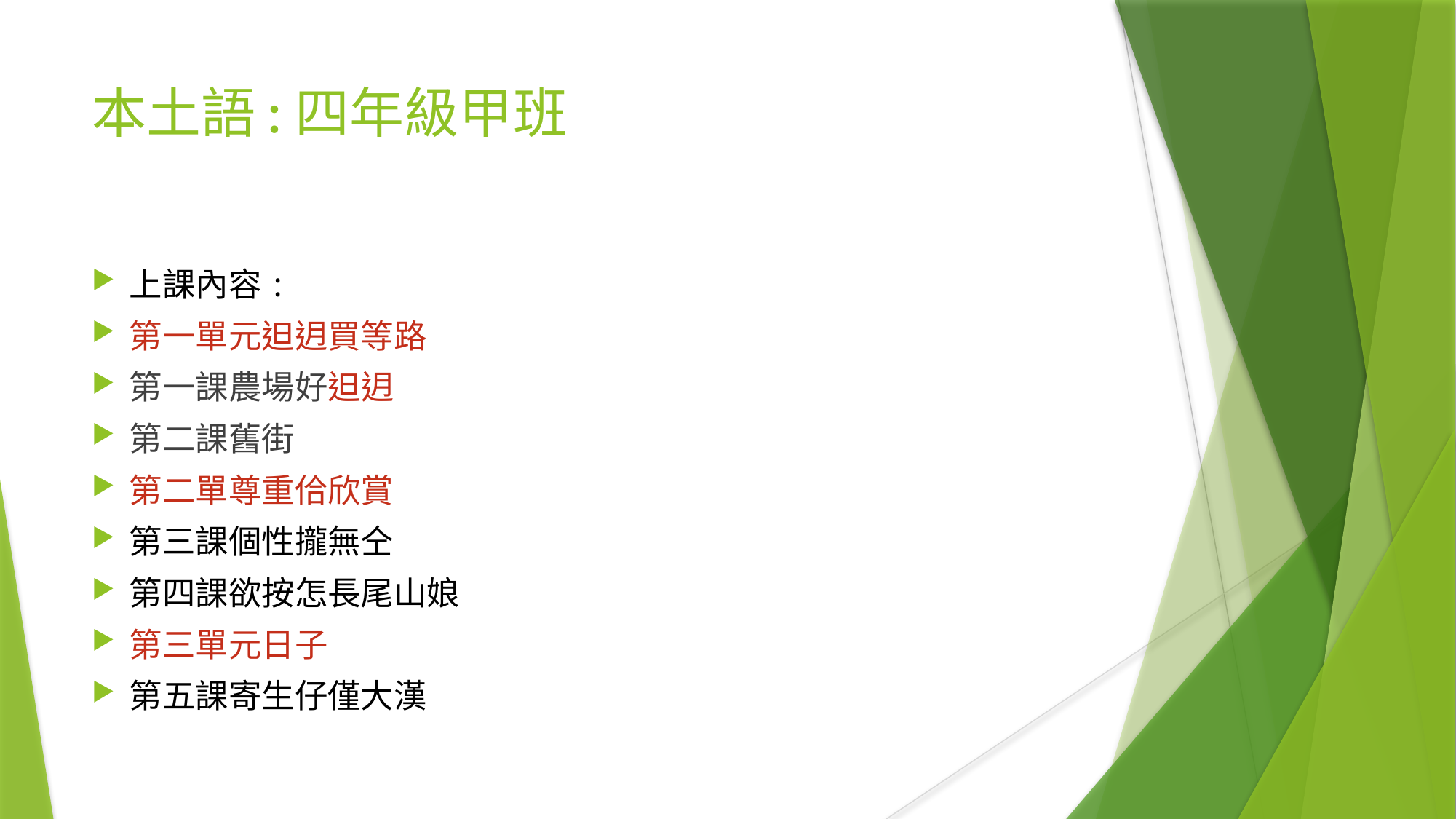

# 本土語:四年級甲班
上課內容:
第一單元𨑨迌買等路
第一課農場好𨑨迌
第二課舊街
第二單尊重佮欣賞
第三課個性攏無仝
第四課欲按怎長尾山娘
第三單元日子
第五課寄生仔僅大漢